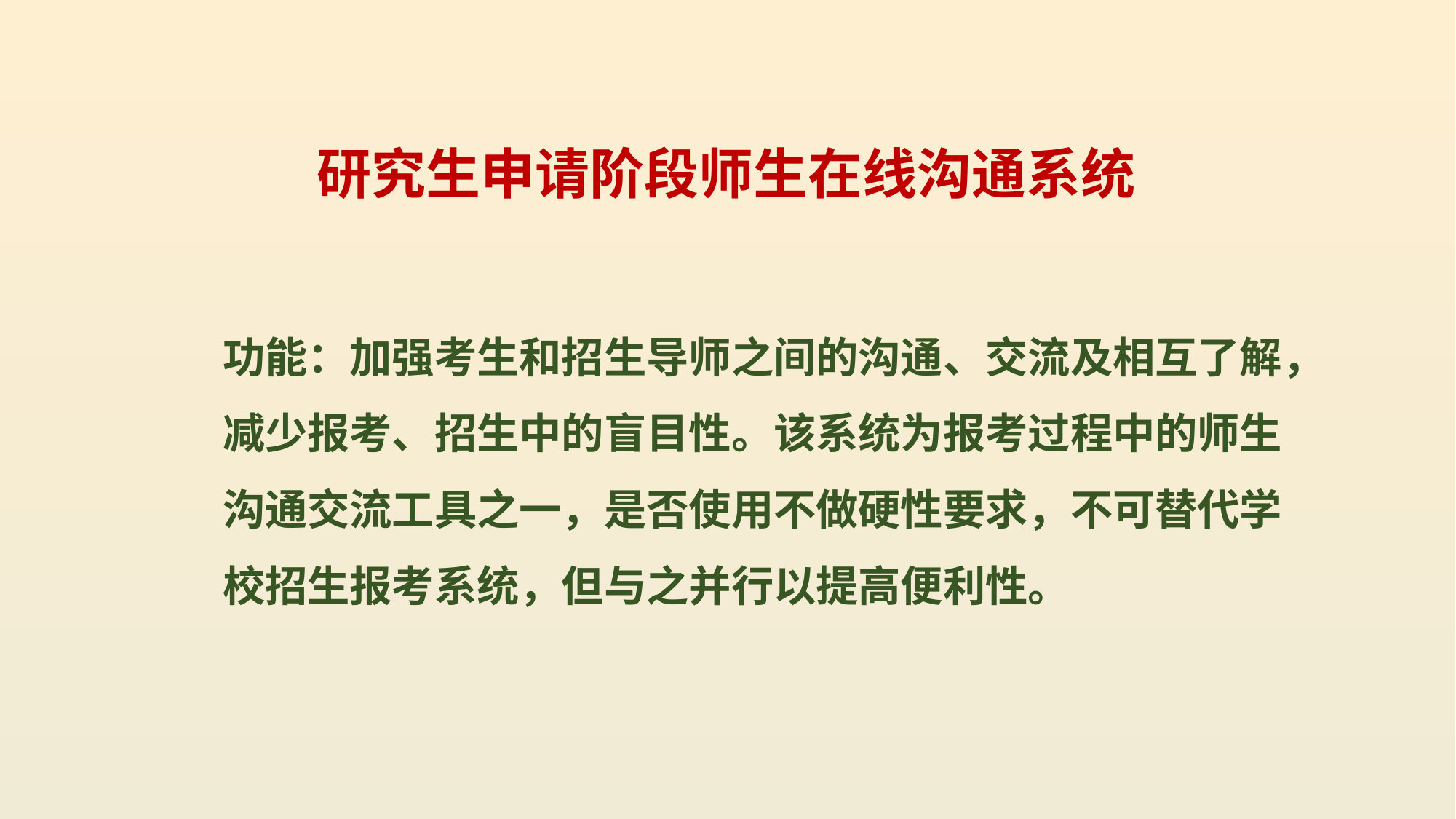

研究生申请阶段师生在线沟通系统
功能：加强考生和招生导师之间的沟通、交流及相互了解，减少报考、招生中的盲目性。该系统为报考过程中的师生沟通交流工具之一，是否使用不做硬性要求，不可替代学校招生报考系统，但与之并行以提高便利性。